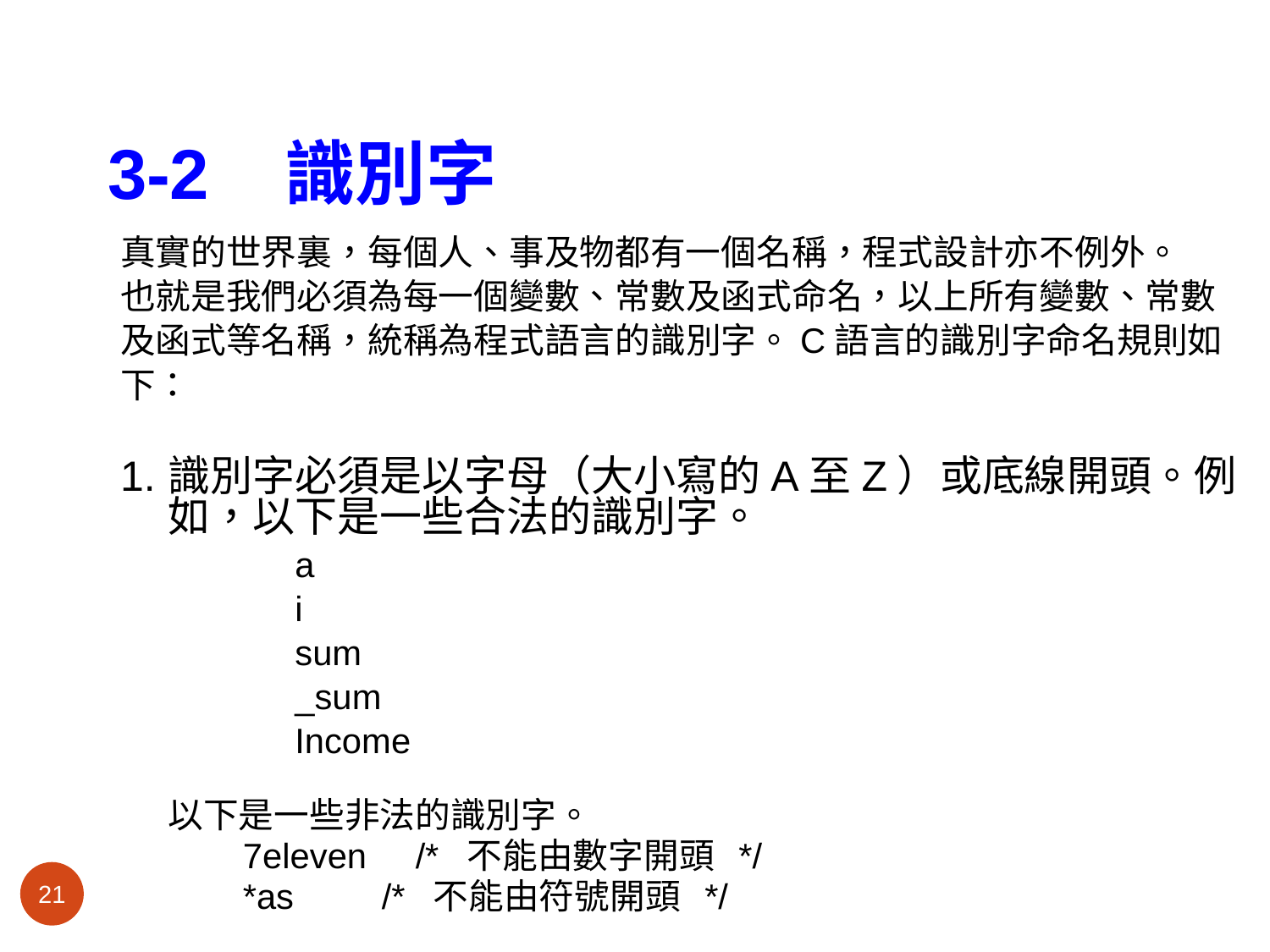

# 3-2   識別字
真實的世界裏，每個人、事及物都有一個名稱，程式設計亦不例外。
也就是我們必須為每一個變數、常數及函式命名，以上所有變數、常數
及函式等名稱，統稱為程式語言的識別字。C語言的識別字命名規則如
下：

1.	識別字必須是以字母（大小寫的A至Z）或底線開頭。例如，以下是一些合法的識別字。
 		a
 		i
		sum
 		_sum
 		Income

     以下是一些非法的識別字。
 	  7eleven     /*  不能由數字開頭  */
 	  *as         /*  不能由符號開頭  */
21